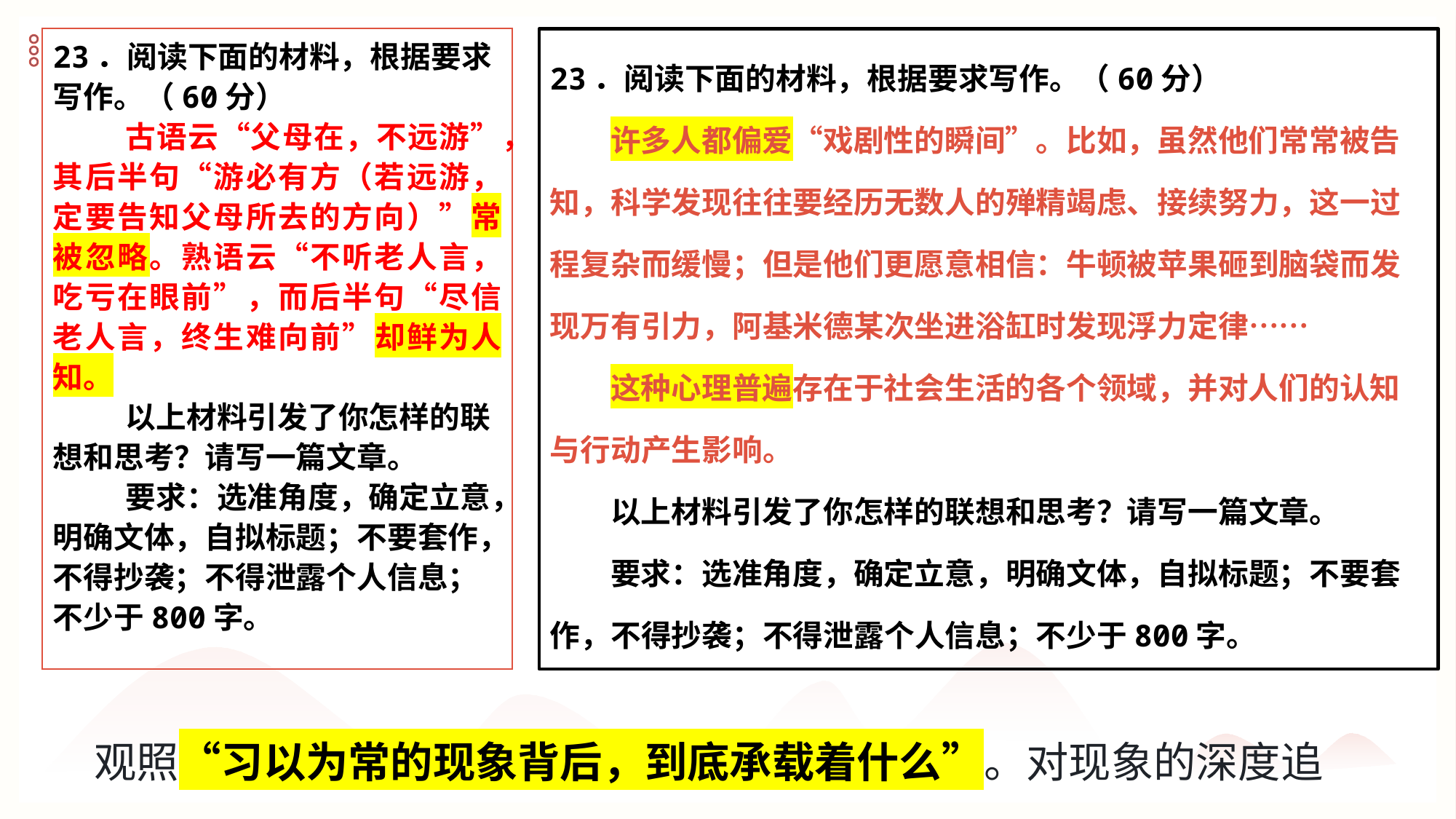

23．阅读下面的材料，根据要求写作。（60分）
古语云“父母在，不远游”，其后半句“游必有方（若远游，定要告知父母所去的方向）”常被忽略。熟语云“不听老人言，吃亏在眼前”，而后半句“尽信老人言，终生难向前”却鲜为人知。
以上材料引发了你怎样的联想和思考？请写一篇文章。
要求：选准角度，确定立意，明确文体，自拟标题；不要套作，不得抄袭；不得泄露个人信息；不少于800字。
23．阅读下面的材料，根据要求写作。（60分）
许多人都偏爱“戏剧性的瞬间”。比如，虽然他们常常被告知，科学发现往往要经历无数人的殚精竭虑、接续努力，这一过程复杂而缓慢；但是他们更愿意相信：牛顿被苹果砸到脑袋而发现万有引力，阿基米德某次坐进浴缸时发现浮力定律……
这种心理普遍存在于社会生活的各个领域，并对人们的认知与行动产生影响。
以上材料引发了你怎样的联想和思考？请写一篇文章。
要求：选准角度，确定立意，明确文体，自拟标题；不要套作，不得抄袭；不得泄露个人信息；不少于800字。
观照“习以为常的现象背后，到底承载着什么”。对现象的深度追问